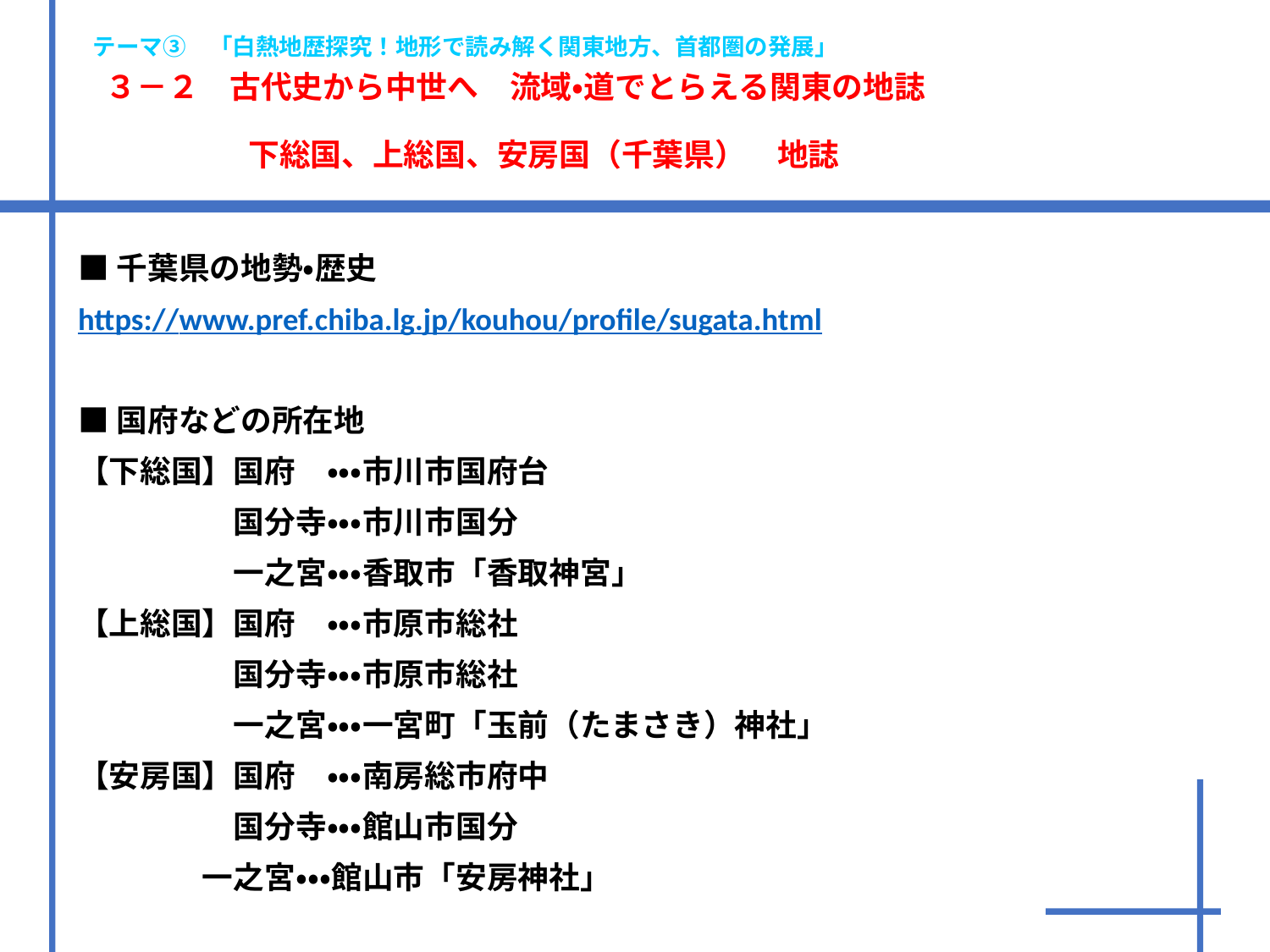

テーマ③　「白熱地歴探究！地形で読み解く関東地方、首都圏の発展」

　３－２　古代史から中世へ　流域・道でとらえる関東の地誌

　　　　　下総国、上総国、安房国（千葉県）　地誌

■千葉県の地勢・歴史
https://www.pref.chiba.lg.jp/kouhou/profile/sugata.html

■国府などの所在地
【下総国】国府　・・・市川市国府台
　　　　　国分寺・・・市川市国分
　　　　　一之宮・・・香取市「香取神宮」
【上総国】国府　・・・市原市総社
　　　　　国分寺・・・市原市総社
　　　　　一之宮・・・一宮町「玉前（たまさき）神社」
【安房国】国府　・・・南房総市府中
　　　　　国分寺・・・館山市国分
　　　　一之宮・・・館山市「安房神社」